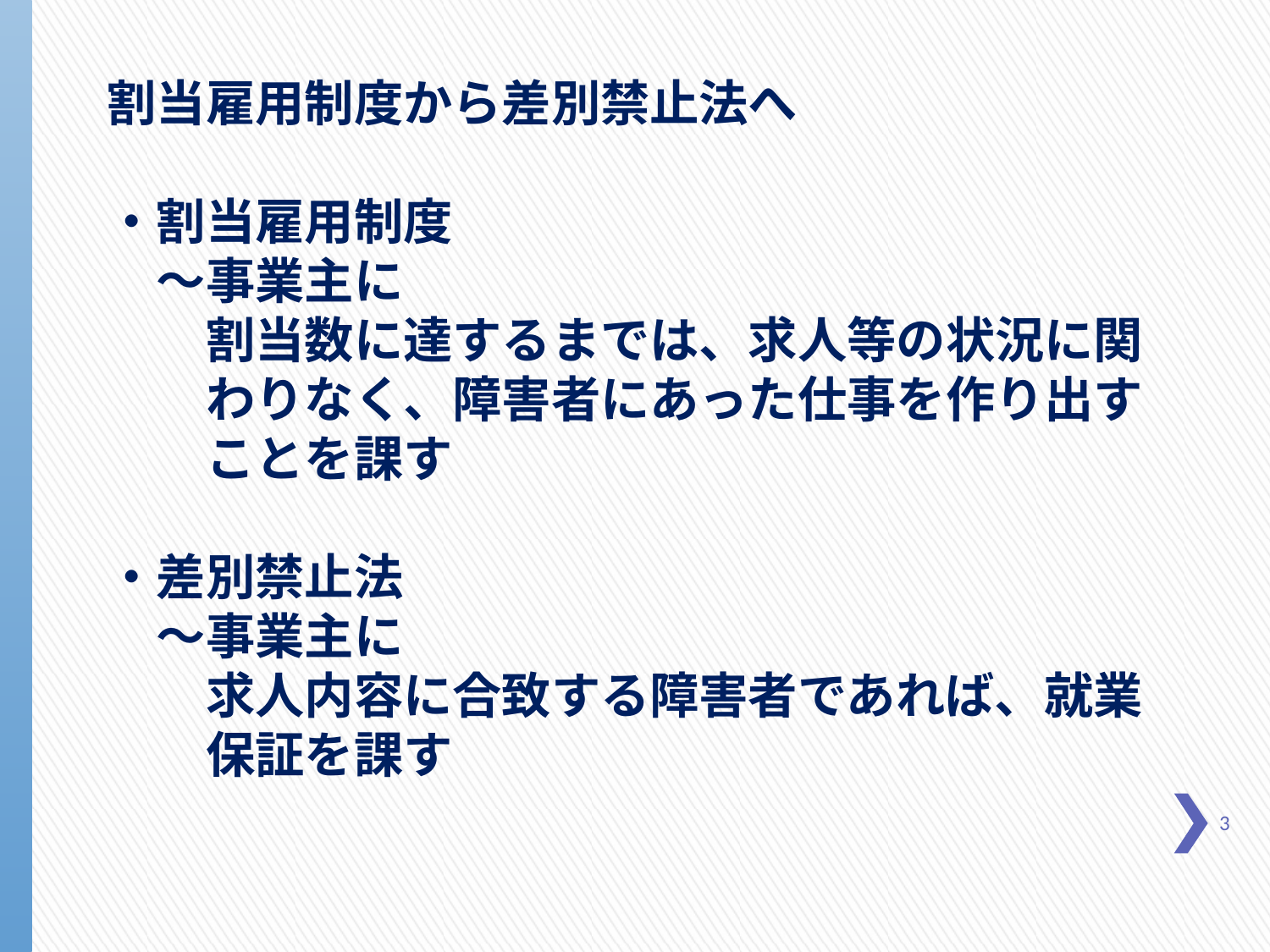

割当雇用制度から差別禁止法へ

・割当雇用制度
　～事業主に
　　割当数に達するまでは、求人等の状況に関
　　わりなく、障害者にあった仕事を作り出す
　　ことを課す

・差別禁止法
　～事業主に
　　求人内容に合致する障害者であれば、就業
　　保証を課す
3